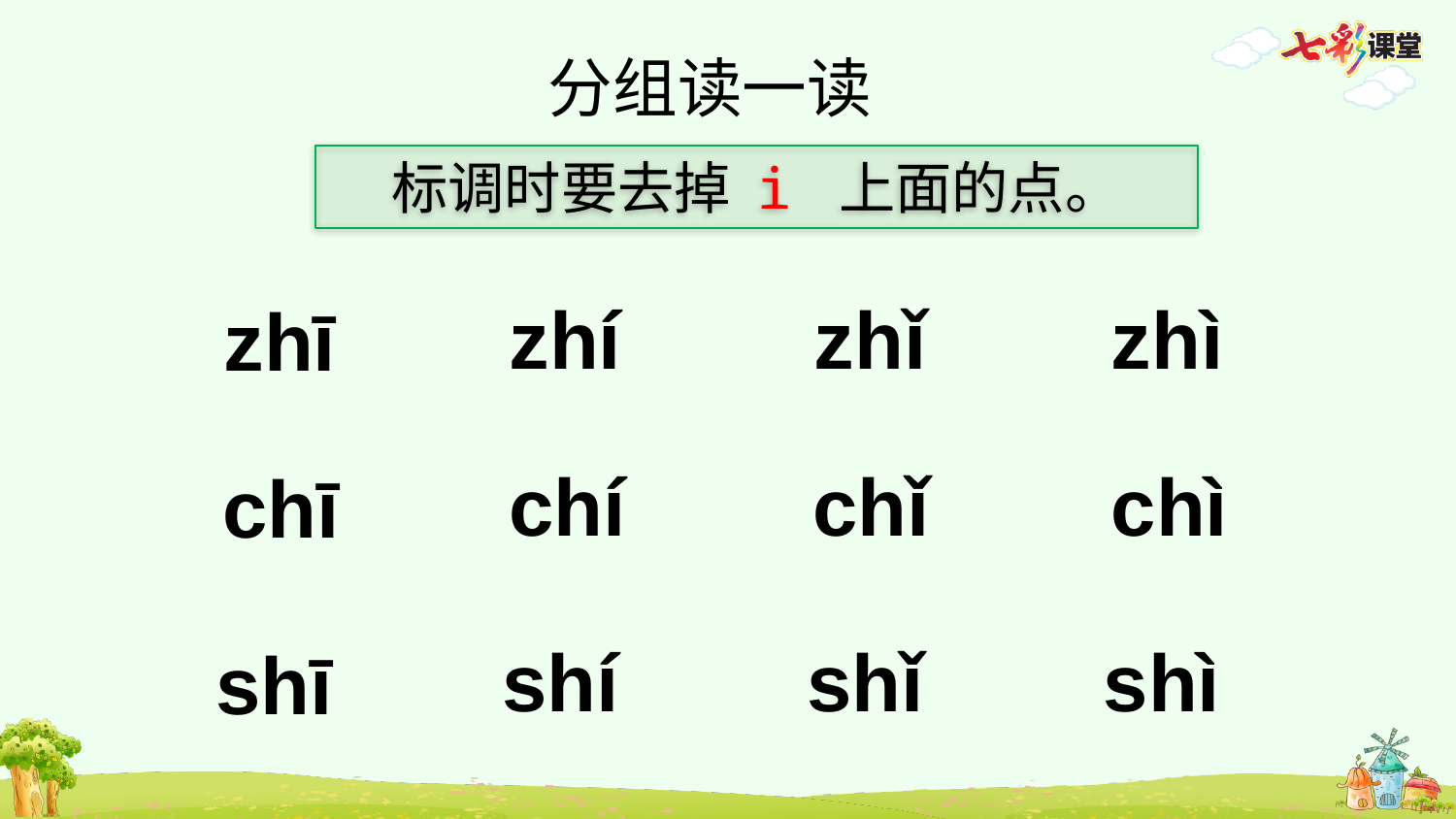

分组读一读
标调时要去掉 i 上面的点。
zhí

zhǐ

zhì

zhī
chí

chǐ

chì

chī
shí

shǐ

shì

shī